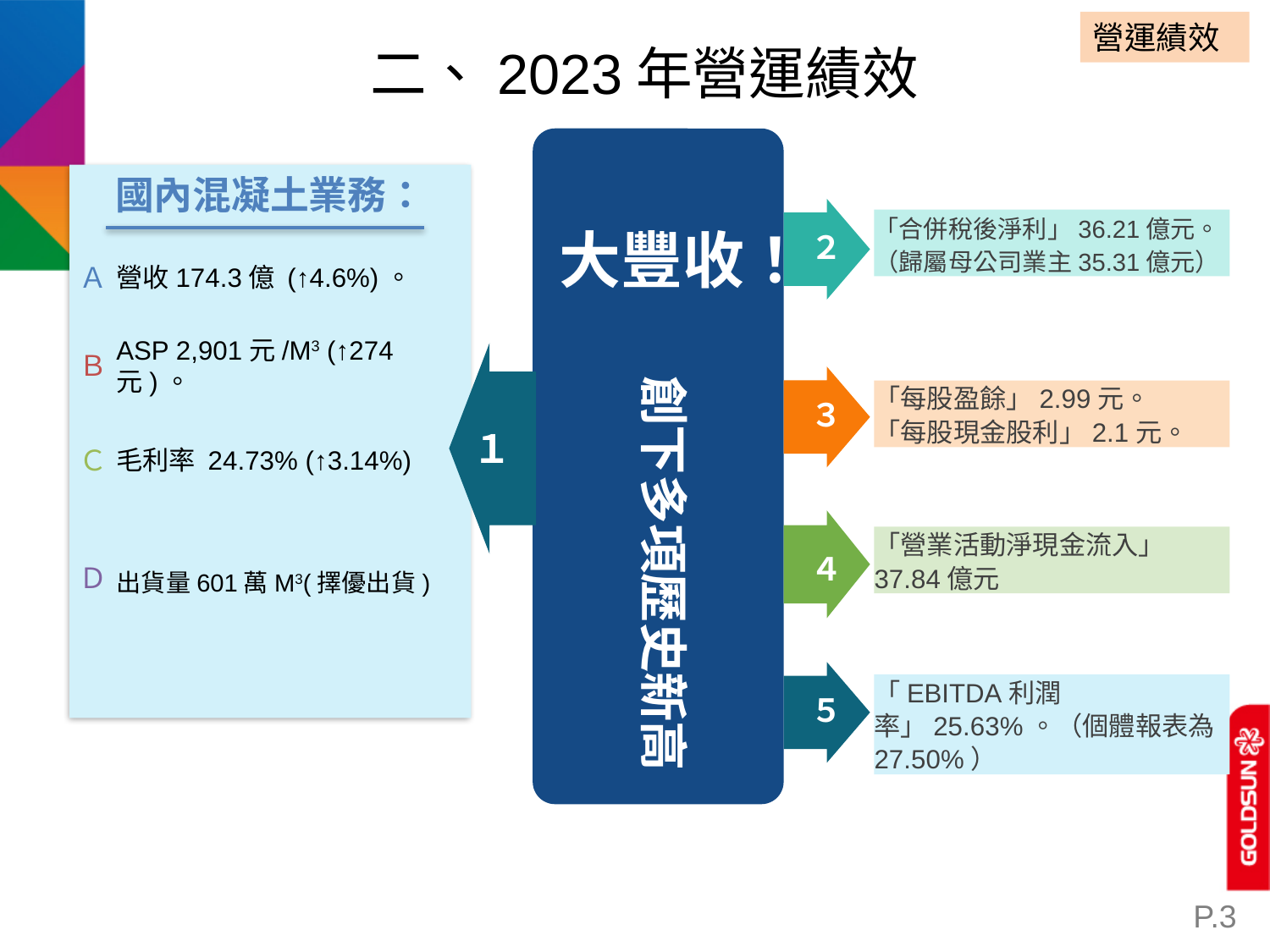

營運績效
二、2023年營運績效

國內混凝土業務：

「合併稅後淨利」36.21億元。
（歸屬母公司業主35.31億元）
大豐收！
２
Ａ
營收174.3億 (↑4.6%)。

Ｂ
ASP 2,901元/M3 (↑274元)。
創下多項歷史新高

「每股盈餘」2.99元。
「每股現金股利」2.1元。
３
１
Ｃ
毛利率 24.73% (↑3.14%)

「營業活動淨現金流入」
37.84億元
４
出貨量601萬M3(擇優出貨)
Ｄ

「EBITDA利潤率」25.63%。（個體報表為27.50%）
５
P.3